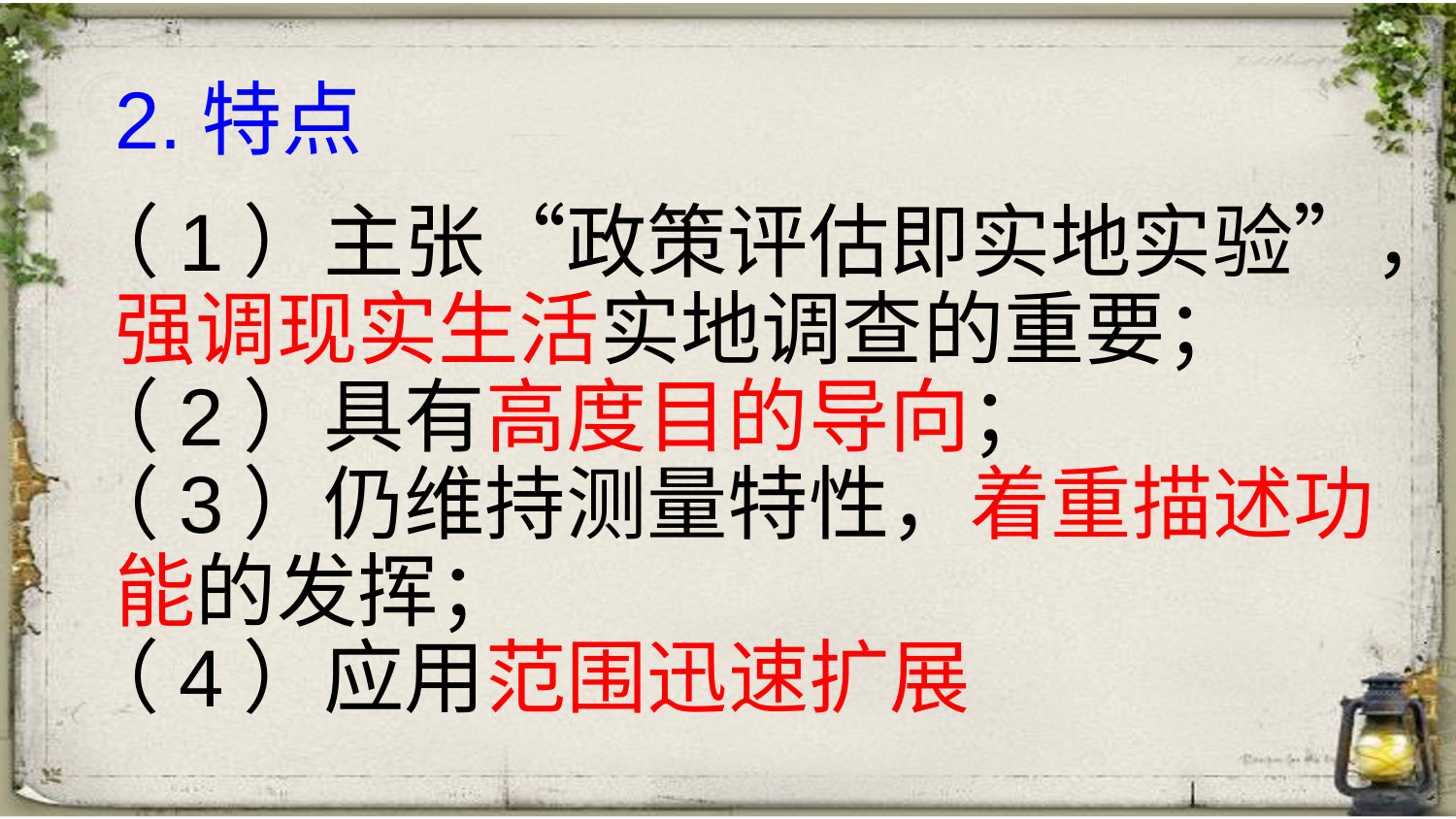

# 2.特点
（1）主张“政策评估即实地实验”，强调现实生活实地调查的重要；
（2）具有高度目的导向；
（3）仍维持测量特性，着重描述功能的发挥；
（4）应用范围迅速扩展